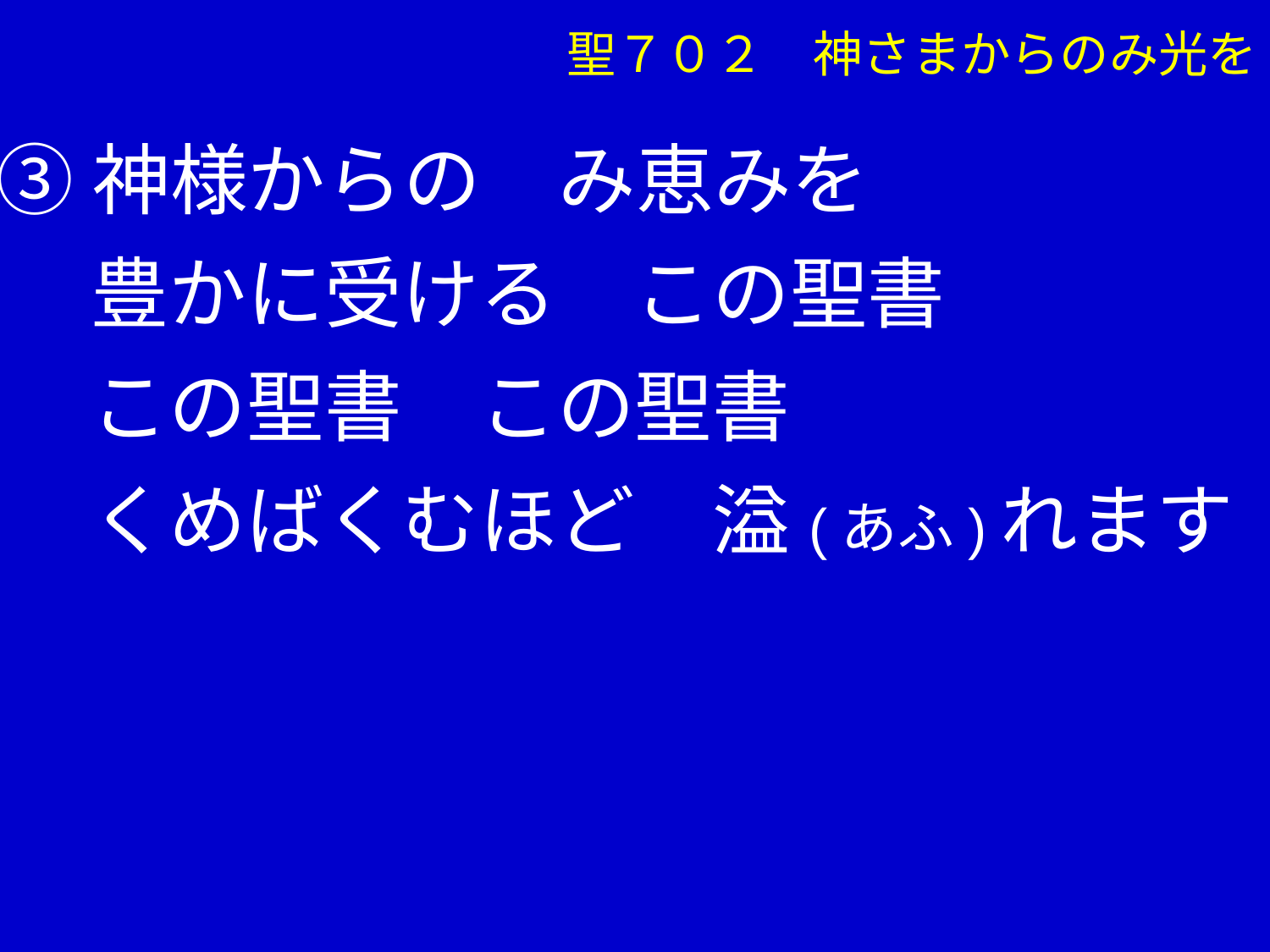

聖７０２　神さまからのみ光を
③神様からの　み恵みを
　 豊かに受ける　この聖書
　 この聖書　この聖書
　 くめばくむほど　溢(あふ)れます